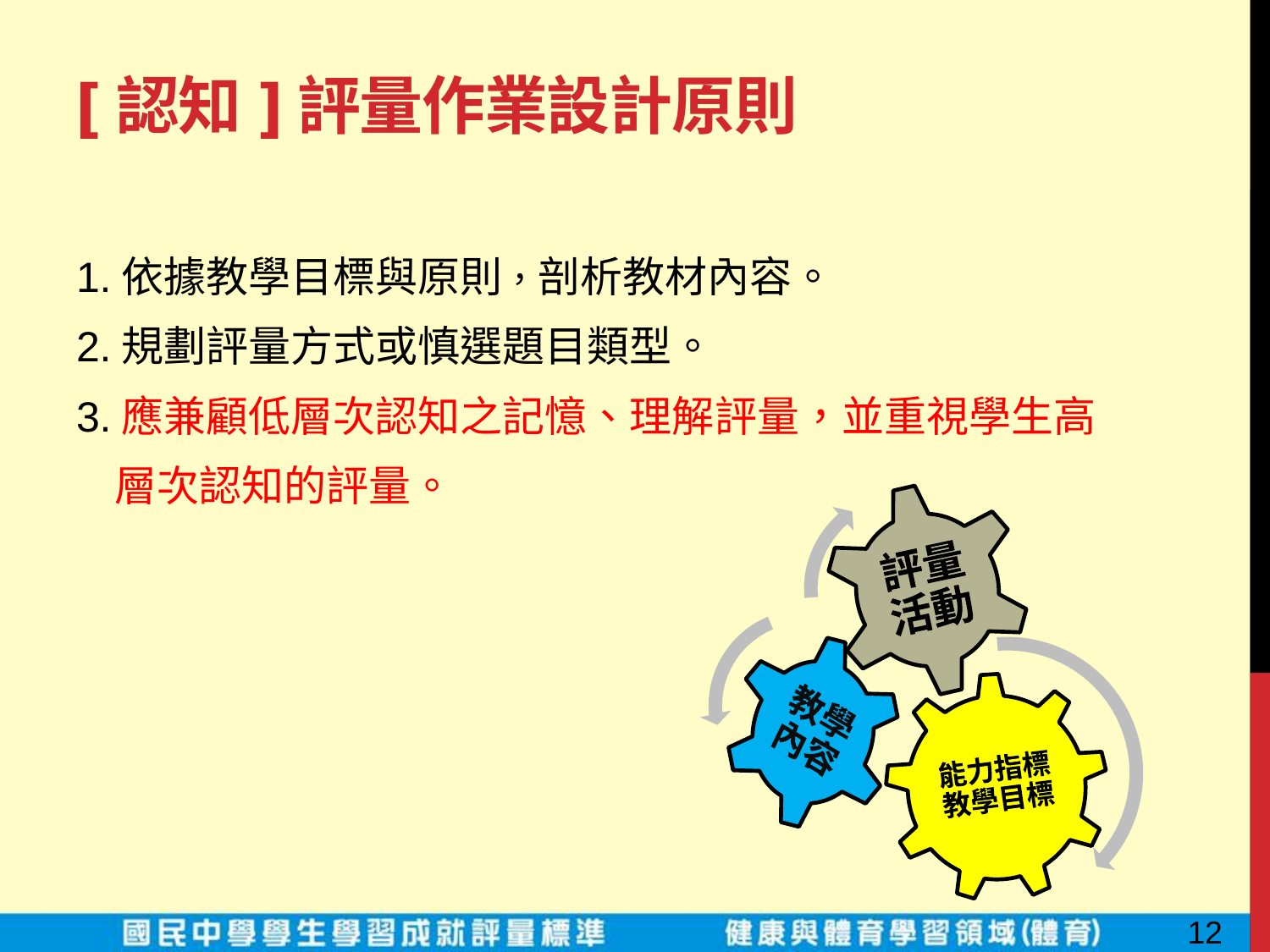

1.依據教學目標與原則，剖析教材內容。
2.規劃評量方式或慎選題目類型。
3.應兼顧低層次認知之記憶、理解評量，並重視學生高
   層次認知的評量。

[認知]評量作業設計原則
能力指標教學目標
教學內容
評量活動
12